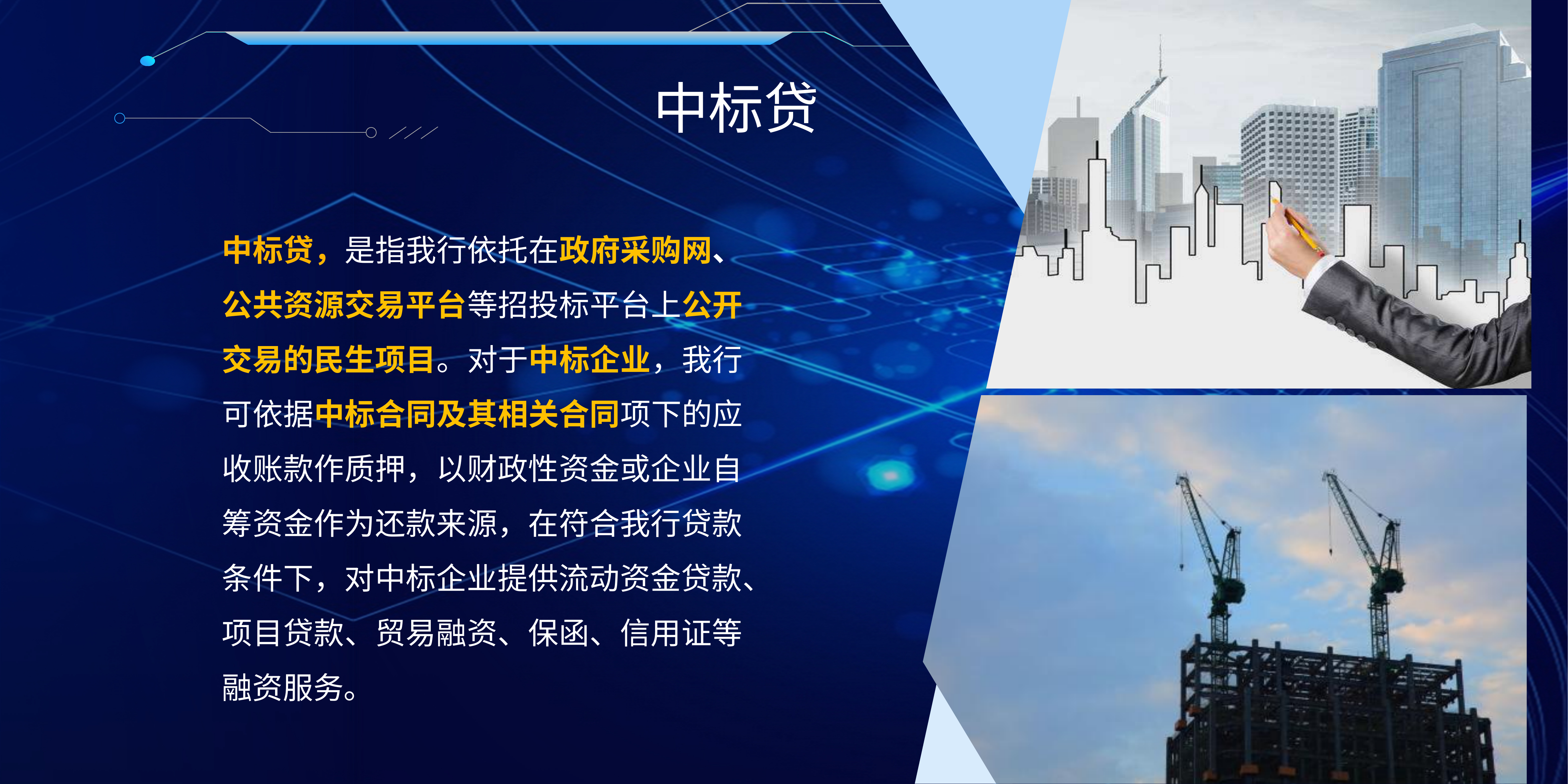

中标贷

中标贷，是指我行依托在政府采购网、公共资源交易平台等招投标平台上公开交易的民生项目。对于中标企业，我行可依据中标合同及其相关合同项下的应收账款作质押，以财政性资金或企业自筹资金作为还款来源，在符合我行贷款条件下，对中标企业提供流动资金贷款、项目贷款、贸易融资、保函、信用证等融资服务。